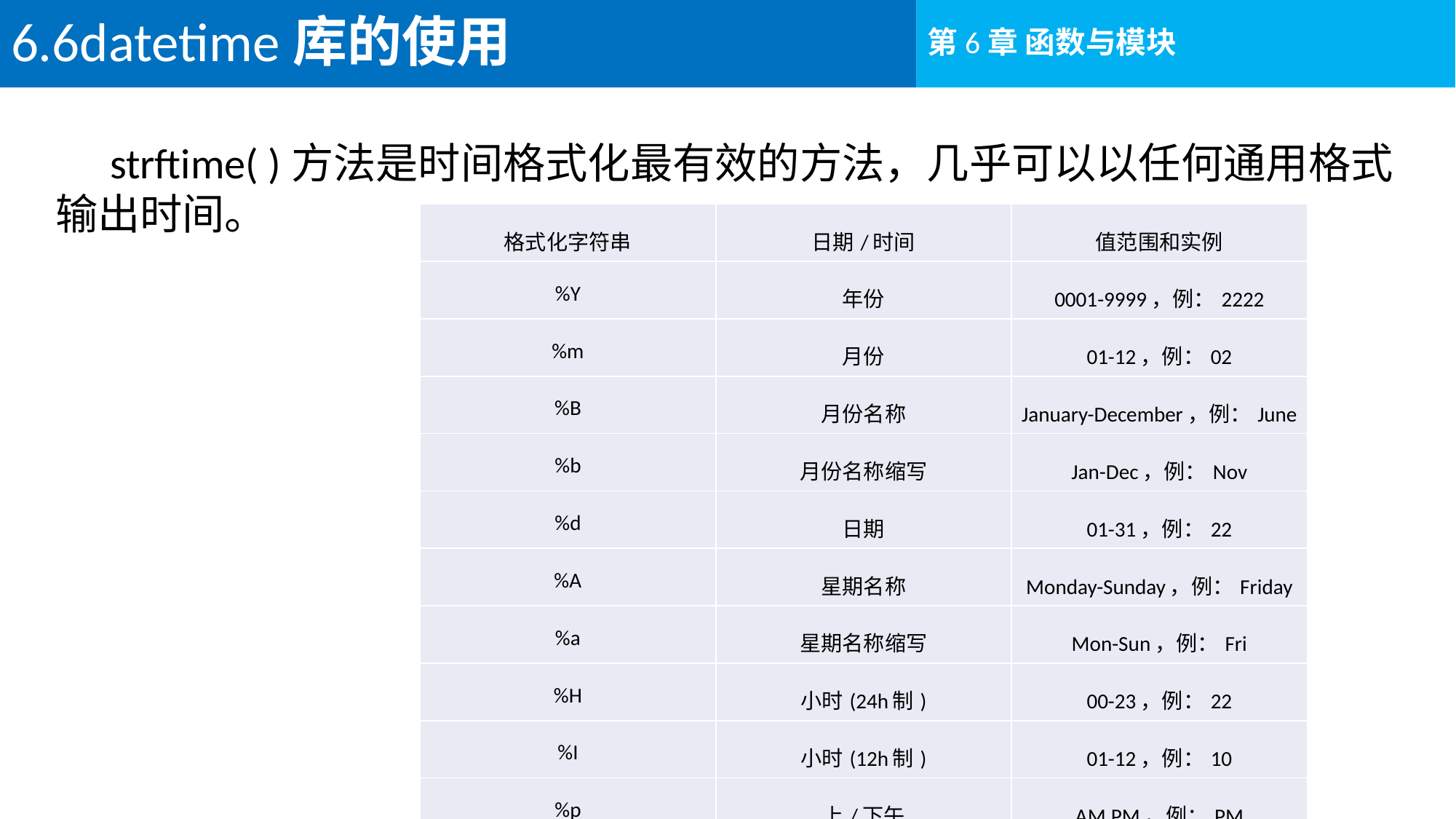

# 6.6datetime库的使用
strftime( )方法是时间格式化最有效的方法，几乎可以以任何通用格式输出时间。
| 格式化字符串 | 日期/时间 | 值范围和实例 |
| --- | --- | --- |
| %Y | 年份 | 0001-9999，例：2222 |
| %m | 月份 | 01-12，例：02 |
| %B | 月份名称 | January-December，例：June |
| %b | 月份名称缩写 | Jan-Dec，例：Nov |
| %d | 日期 | 01-31，例：22 |
| %A | 星期名称 | Monday-Sunday，例：Friday |
| %a | 星期名称缩写 | Mon-Sun，例：Fri |
| %H | 小时(24h制) | 00-23，例：22 |
| %I | 小时(12h制) | 01-12，例：10 |
| %p | 上/下午 | AM,PM，例：PM |
| %M | 分钟 | 00-59，例：24 |
| %S | 秒钟 | 00-59，例：22 |